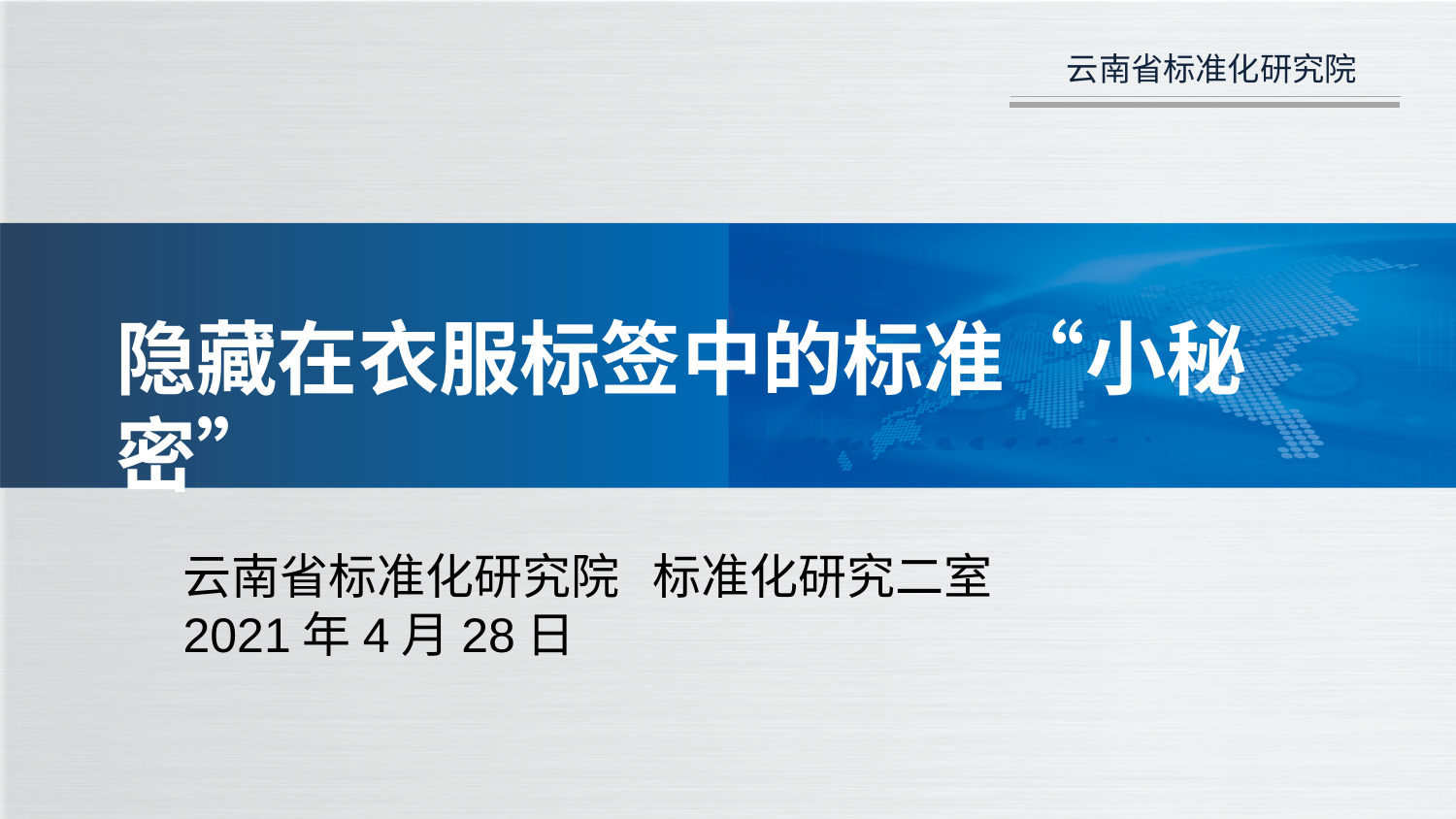

云南省标准化研究院

隐藏在衣服标签中的标准“小秘密”
云南省标准化研究院   标准化研究二室
2021年4月28日